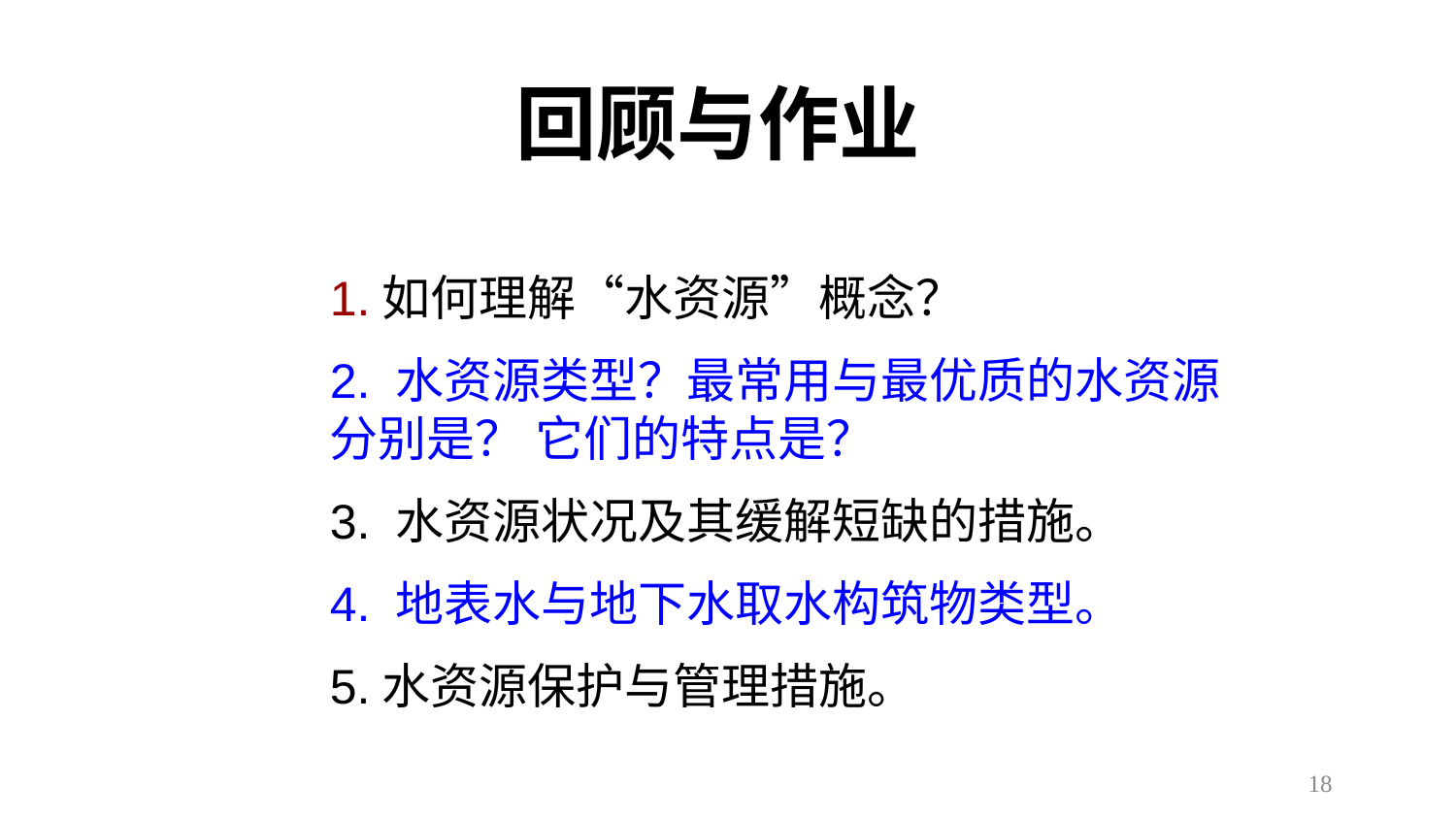

回顾与作业
1.如何理解“水资源”概念？
2. 水资源类型？最常用与最优质的水资源分别是？ 它们的特点是？
3. 水资源状况及其缓解短缺的措施。
4. 地表水与地下水取水构筑物类型。
5.水资源保护与管理措施。
18